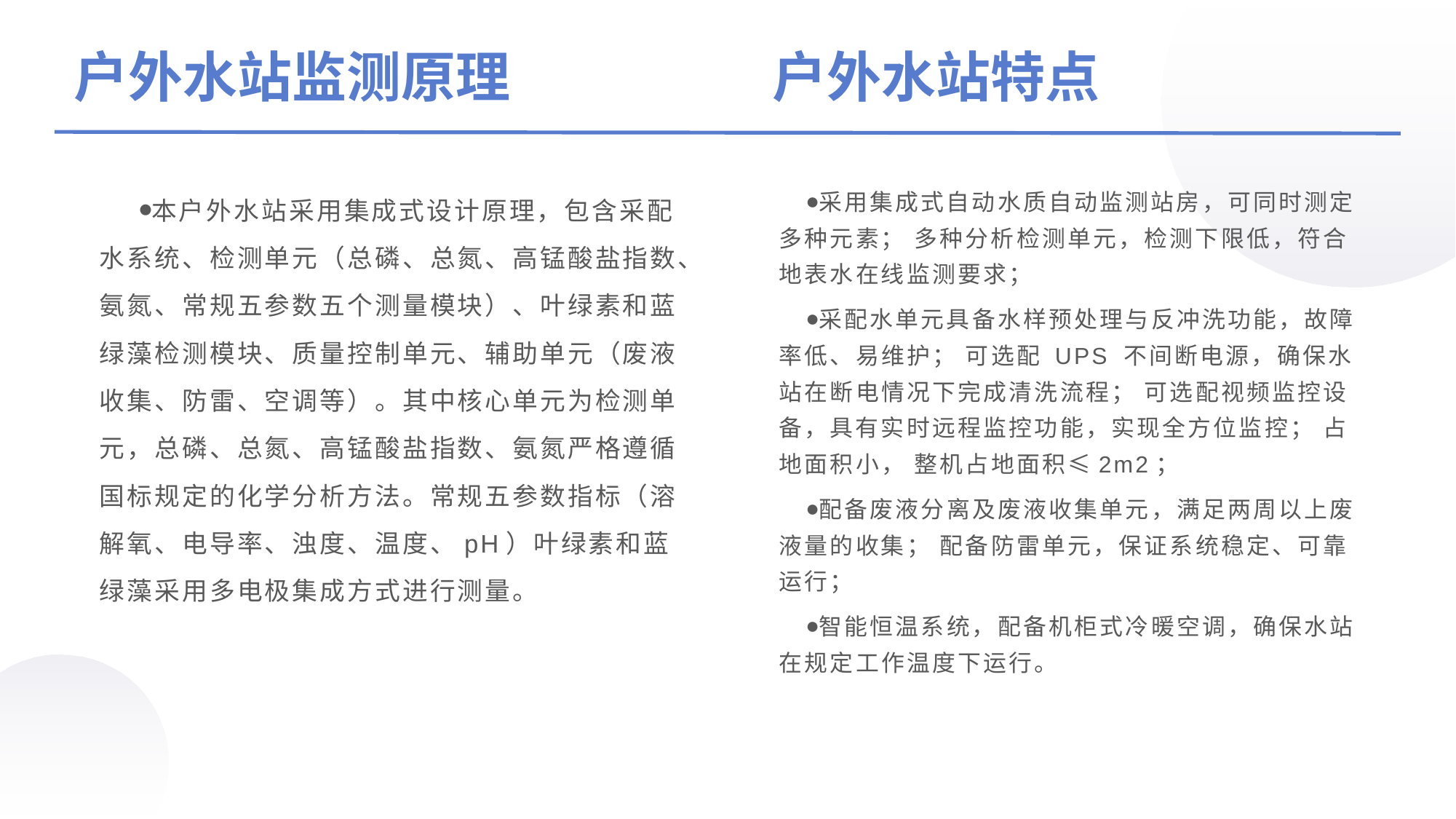

户外水站监测原理
户外水站特点

本户外水站采用集成式设计原理，包含采配水系统、检测单元（总磷、总氮、高锰酸盐指数、氨氮、常规五参数五个测量模块）、叶绿素和蓝绿藻检测模块、质量控制单元、辅助单元（废液收集、防雷、空调等）。其中核心单元为检测单元，总磷、总氮、高锰酸盐指数、氨氮严格遵循国标规定的化学分析方法。常规五参数指标（溶解氧、电导率、浊度、温度、pH）叶绿素和蓝绿藻采用多电极集成方式进行测量。
采用集成式自动水质自动监测站房，可同时测定多种元素； 多种分析检测单元，检测下限低，符合地表水在线监测要求；
采配水单元具备水样预处理与反冲洗功能，故障率低、易维护； 可选配 UPS 不间断电源，确保水站在断电情况下完成清洗流程； 可选配视频监控设备，具有实时远程监控功能，实现全方位监控； 占地面积小， 整机占地面积≤2m2；
配备废液分离及废液收集单元，满足两周以上废液量的收集； 配备防雷单元，保证系统稳定、可靠运行；
智能恒温系统，配备机柜式冷暖空调，确保水站在规定工作温度下运行。